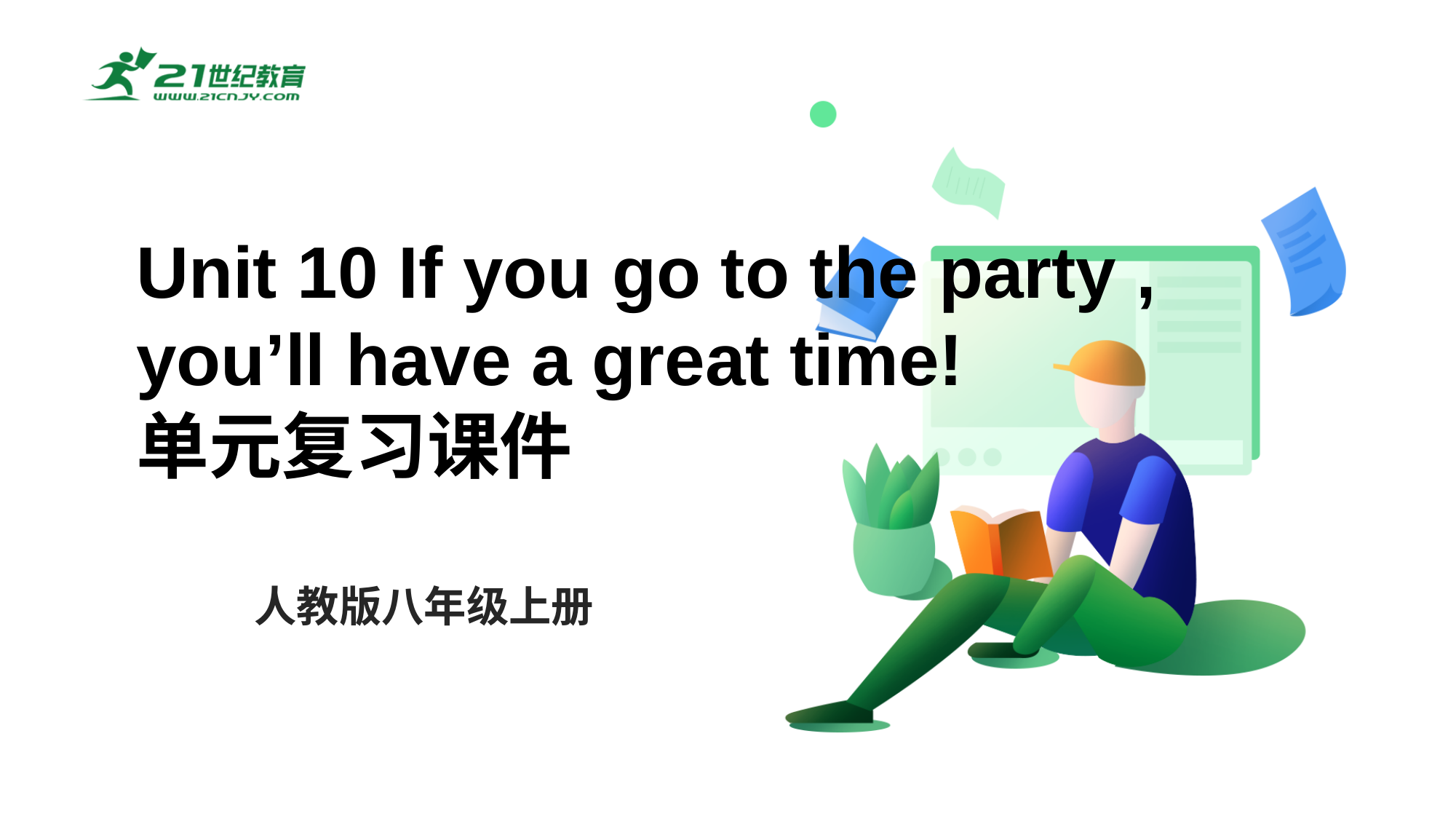

Unit 10 If you go to the party ,
you’ll have a great time!
单元复习课件
人教版八年级上册